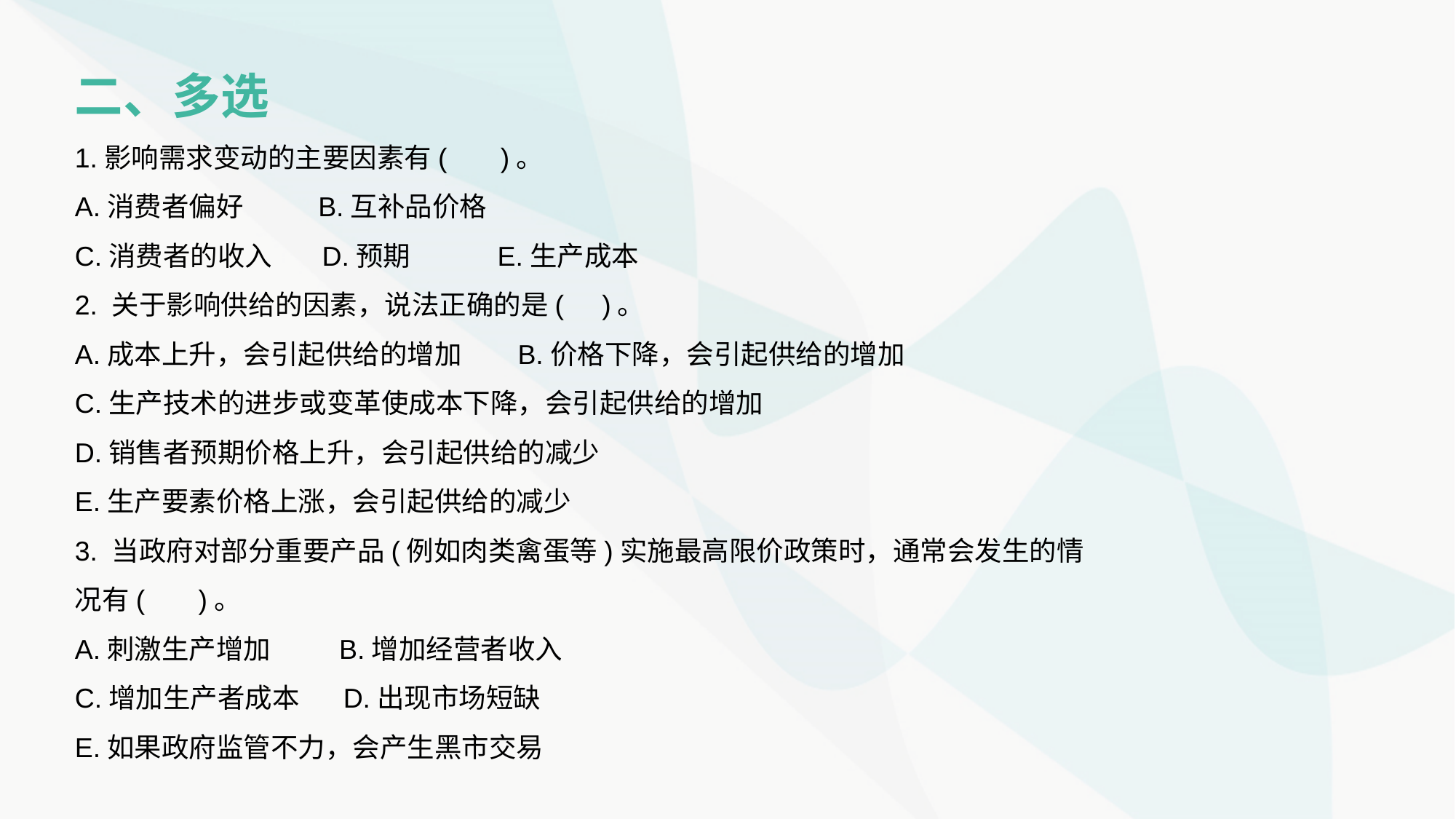

二、多选
1.影响需求变动的主要因素有(       )。
A.消费者偏好           B.互补品价格
C.消费者的收入       D.预期             E.生产成本
2. 关于影响供给的因素，说法正确的是(     )。
A.成本上升，会引起供给的增加        B.价格下降，会引起供给的增加
C.生产技术的进步或变革使成本下降，会引起供给的增加
D.销售者预期价格上升，会引起供给的减少
E.生产要素价格上涨，会引起供给的减少
3. 当政府对部分重要产品(例如肉类禽蛋等)实施最高限价政策时，通常会发生的情况有(       )。
A.刺激生产增加          B.增加经营者收入
C.增加生产者成本      D.出现市场短缺
E.如果政府监管不力，会产生黑市交易